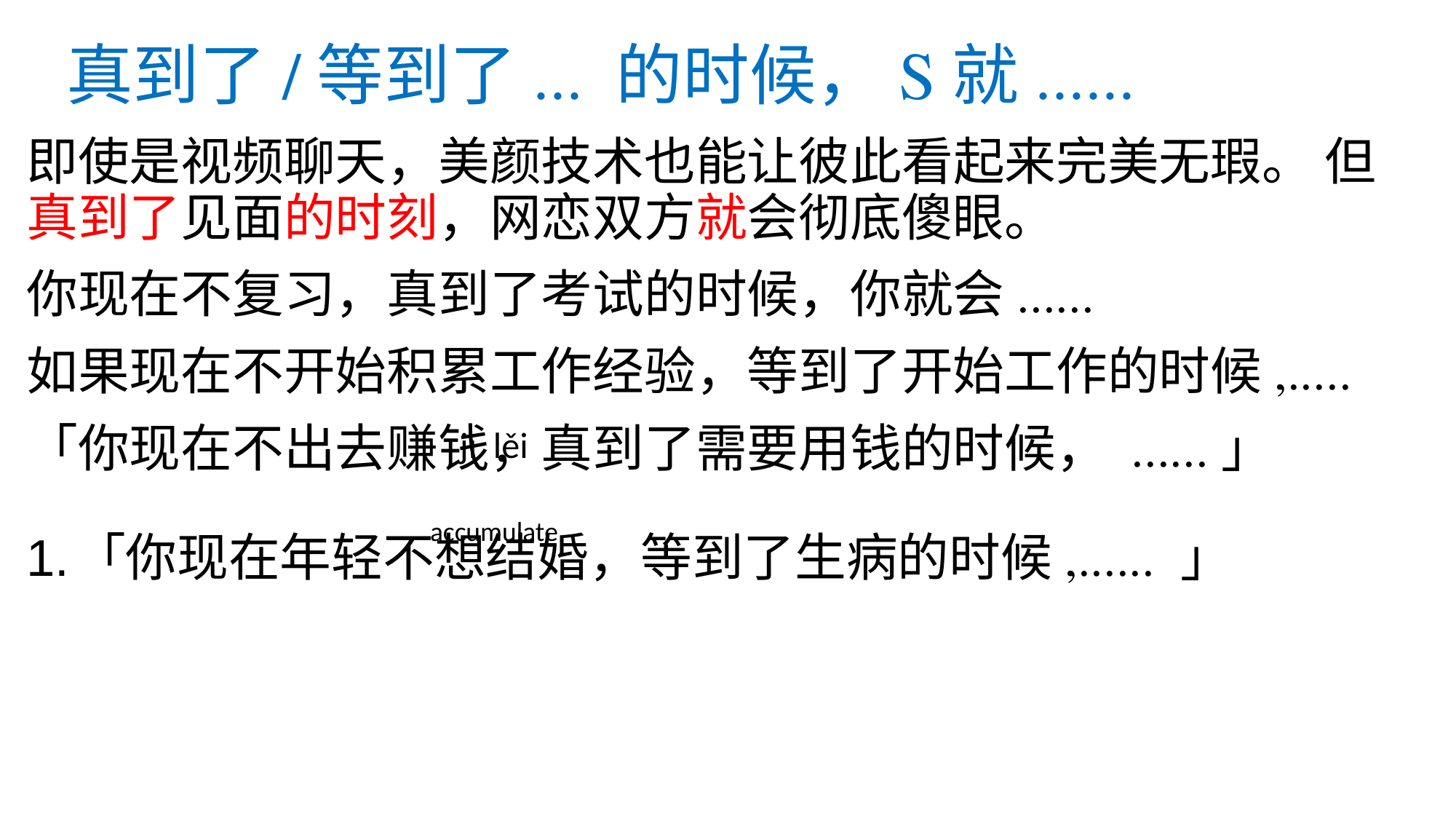

# 真到了/等到了... 的时候，S就......
即使是视频聊天，美颜技术也能让彼此看起来完美无瑕。 但真到了见面的时刻，网恋双方就会彻底傻眼。
你现在不复习，真到了考试的时候，你就会......
如果现在不开始积累工作经验，等到了开始工作的时候,.....
「你现在不出去赚钱，真到了需要用钱的时候， ......」
「你现在年轻不想结婚，等到了生病的时候,...... 」
jī  lěi
accumulate